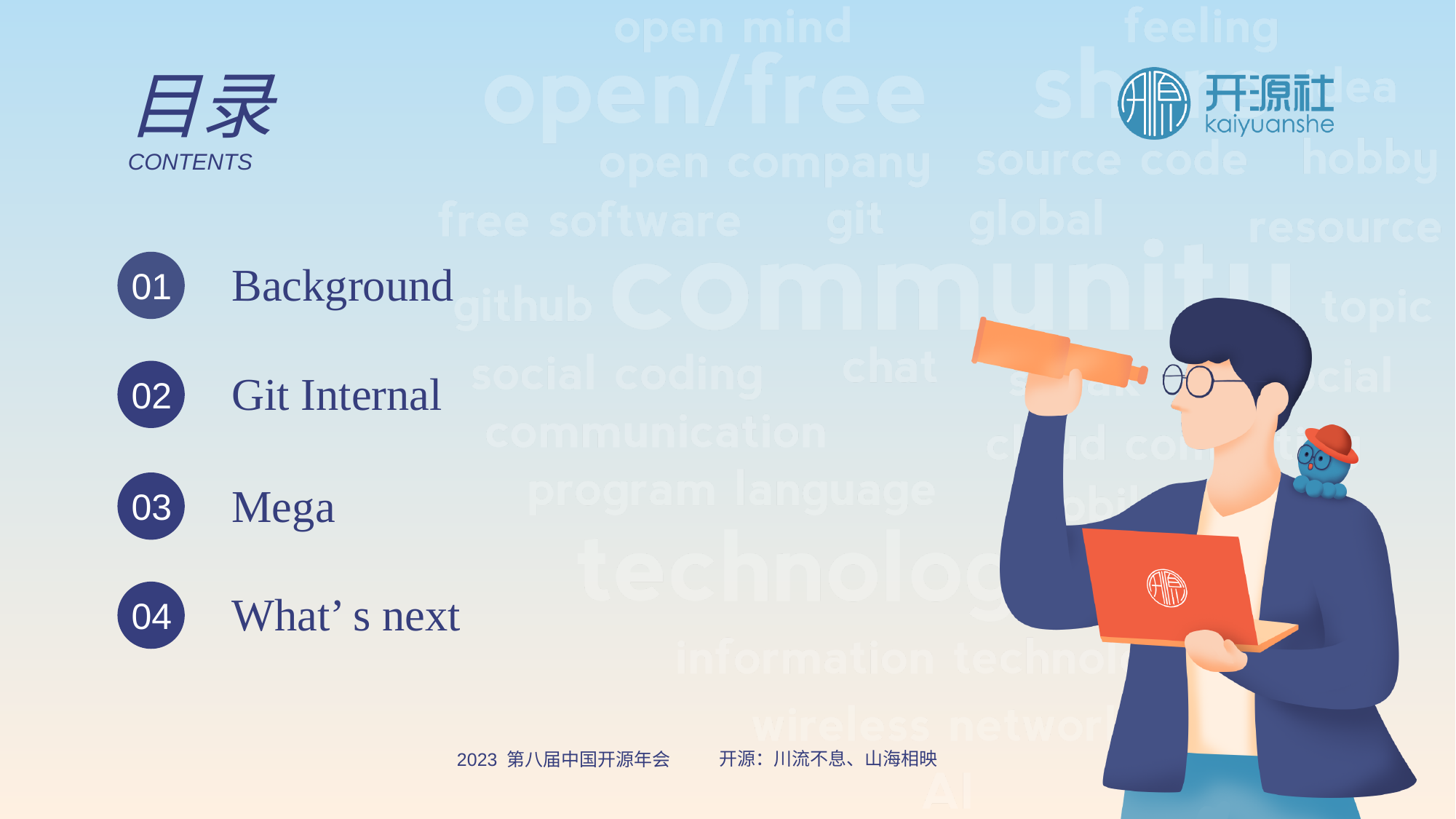

目录
CONTENTS

Background
01

Git Internal
02

Mega
03

What’ s next
04